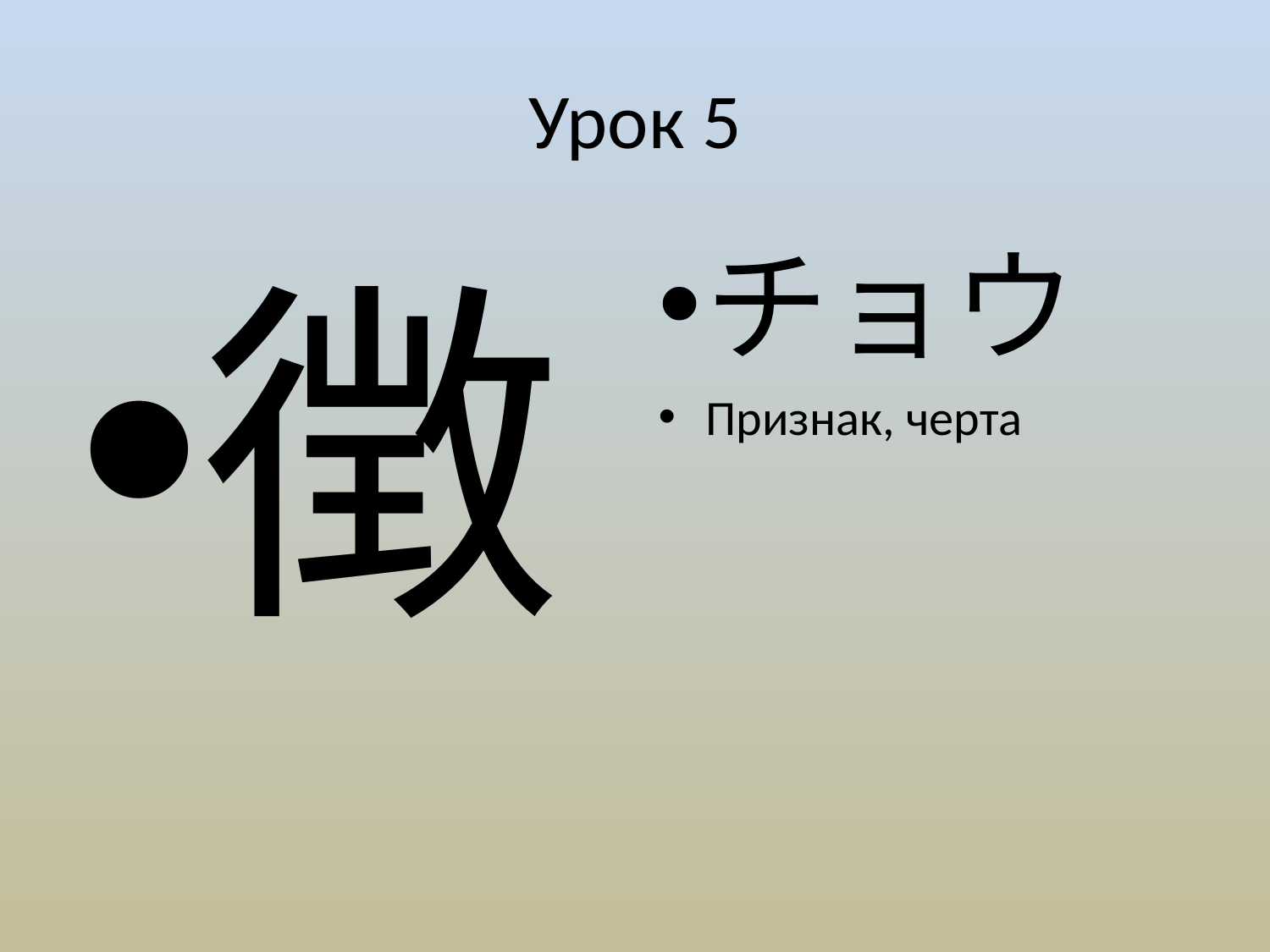

# Урок 5
徴
チョウ
Признак, черта